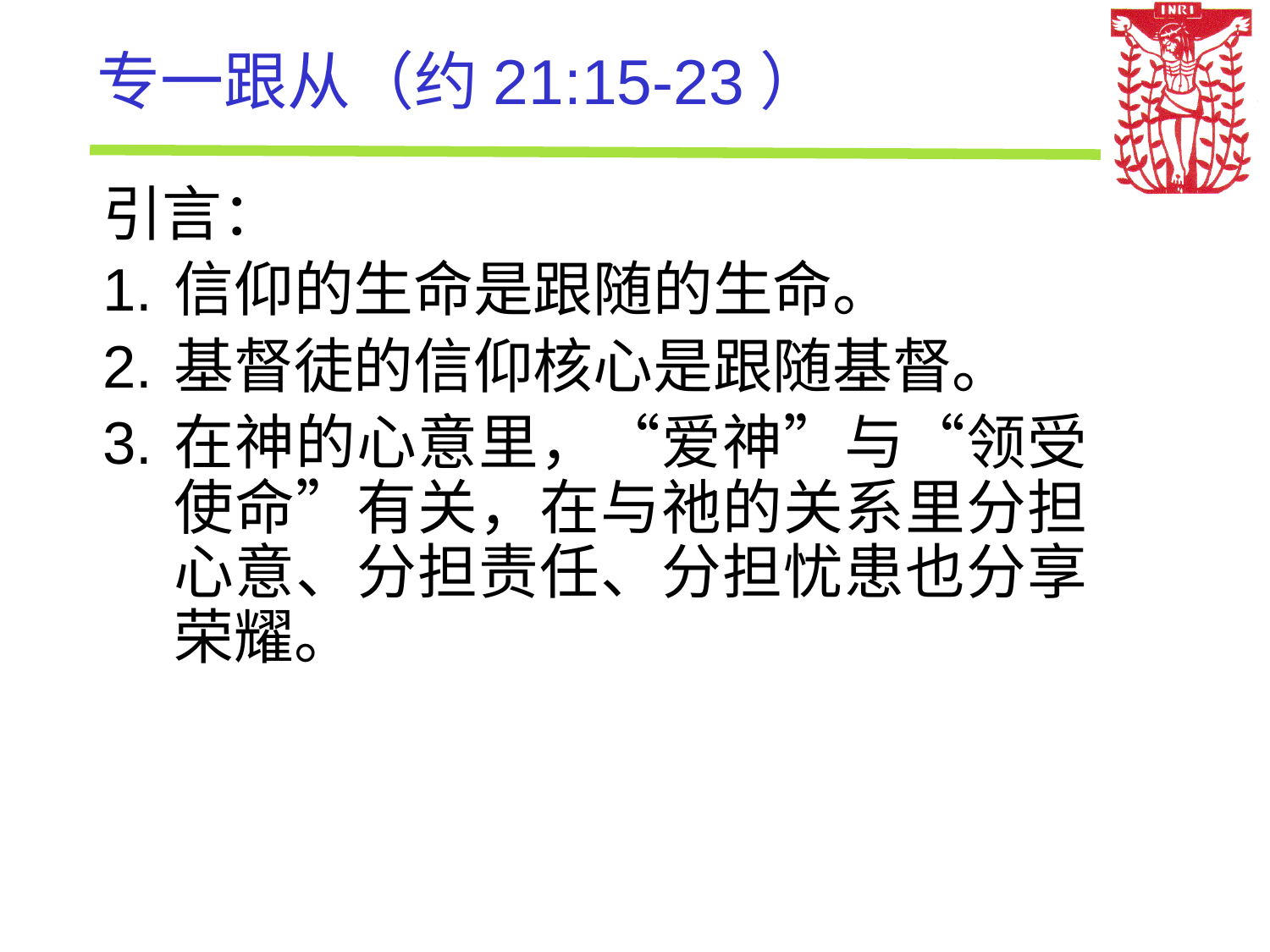

# 专一跟从（约21:15-23）
引言：
信仰的生命是跟随的生命。
基督徒的信仰核心是跟随基督。
在神的心意里，“爱神”与“领受 使命”有关，在与祂的关系里分担 心意、分担责任、分担忧患也分享荣耀。